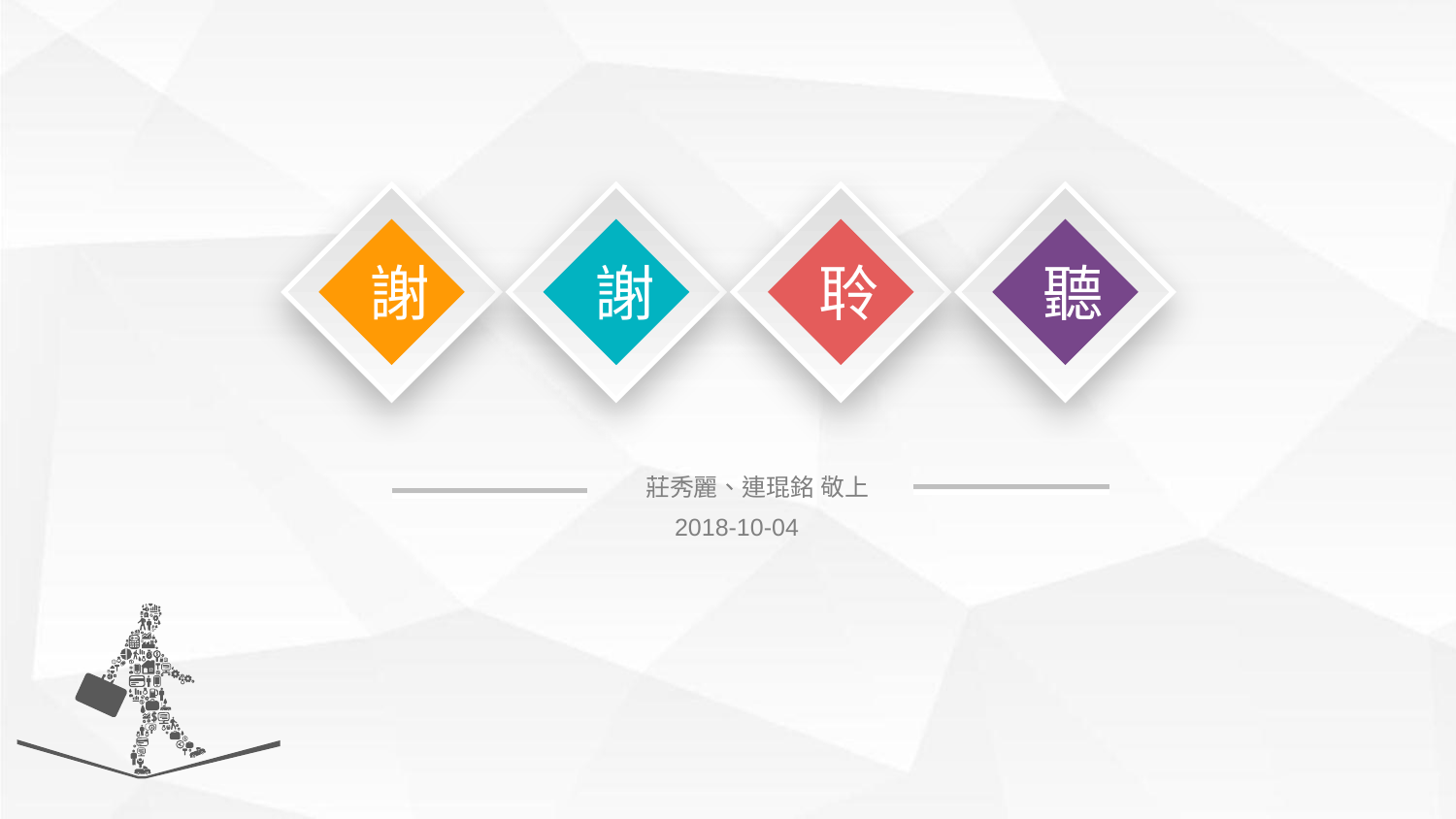

謝

謝

聆

聽
莊秀麗、連琨銘 敬上
2018-10-04